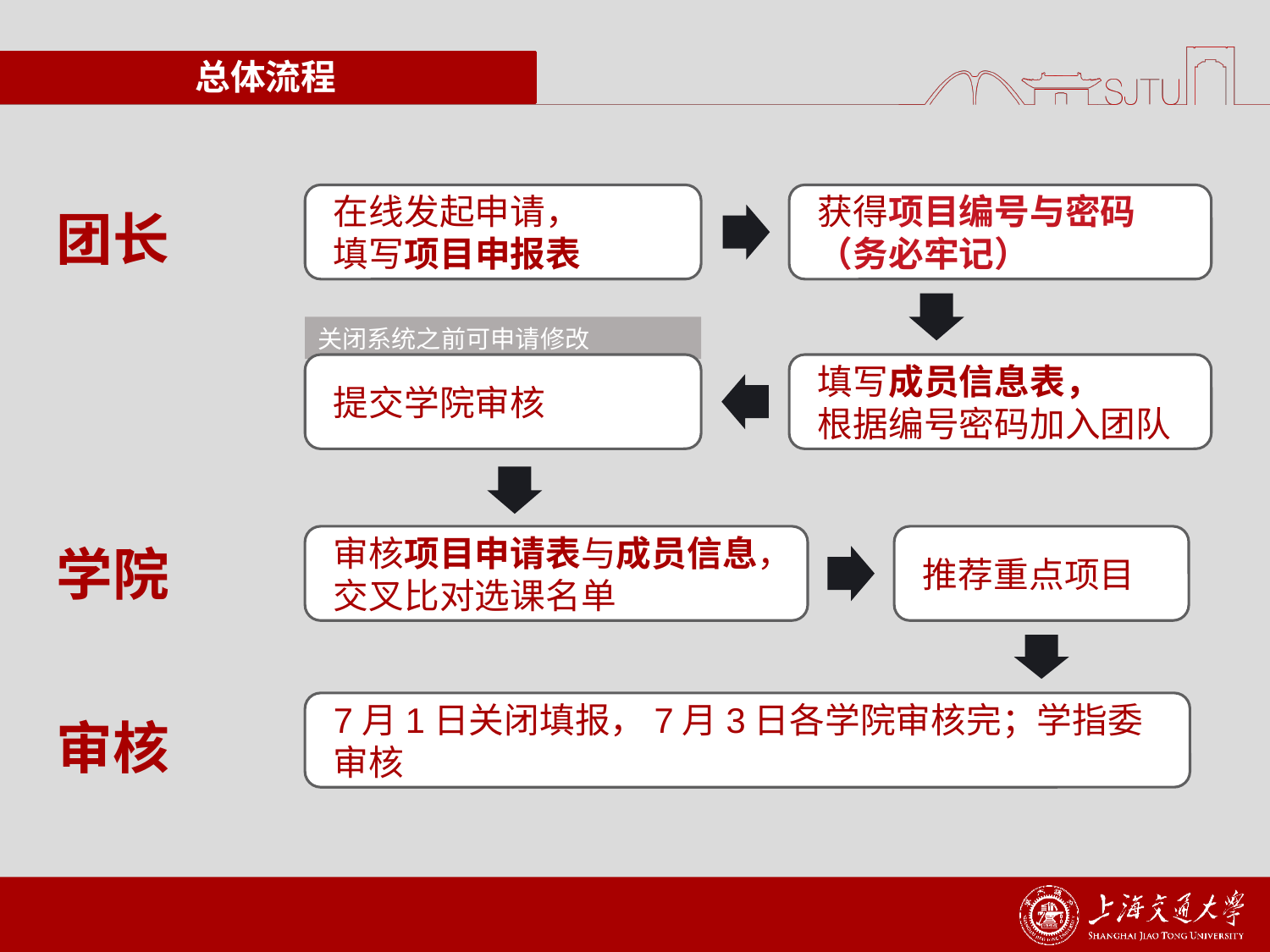

总体流程
在线发起申请，
填写项目申报表
获得项目编号与密码（务必牢记）
团长

关闭系统之前可申请修改
提交学院审核
填写成员信息表，
根据编号密码加入团队

审核项目申请表与成员信息，交叉比对选课名单
推荐重点项目
学院

7月1日关闭填报，7月3日各学院审核完；学指委审核
审核